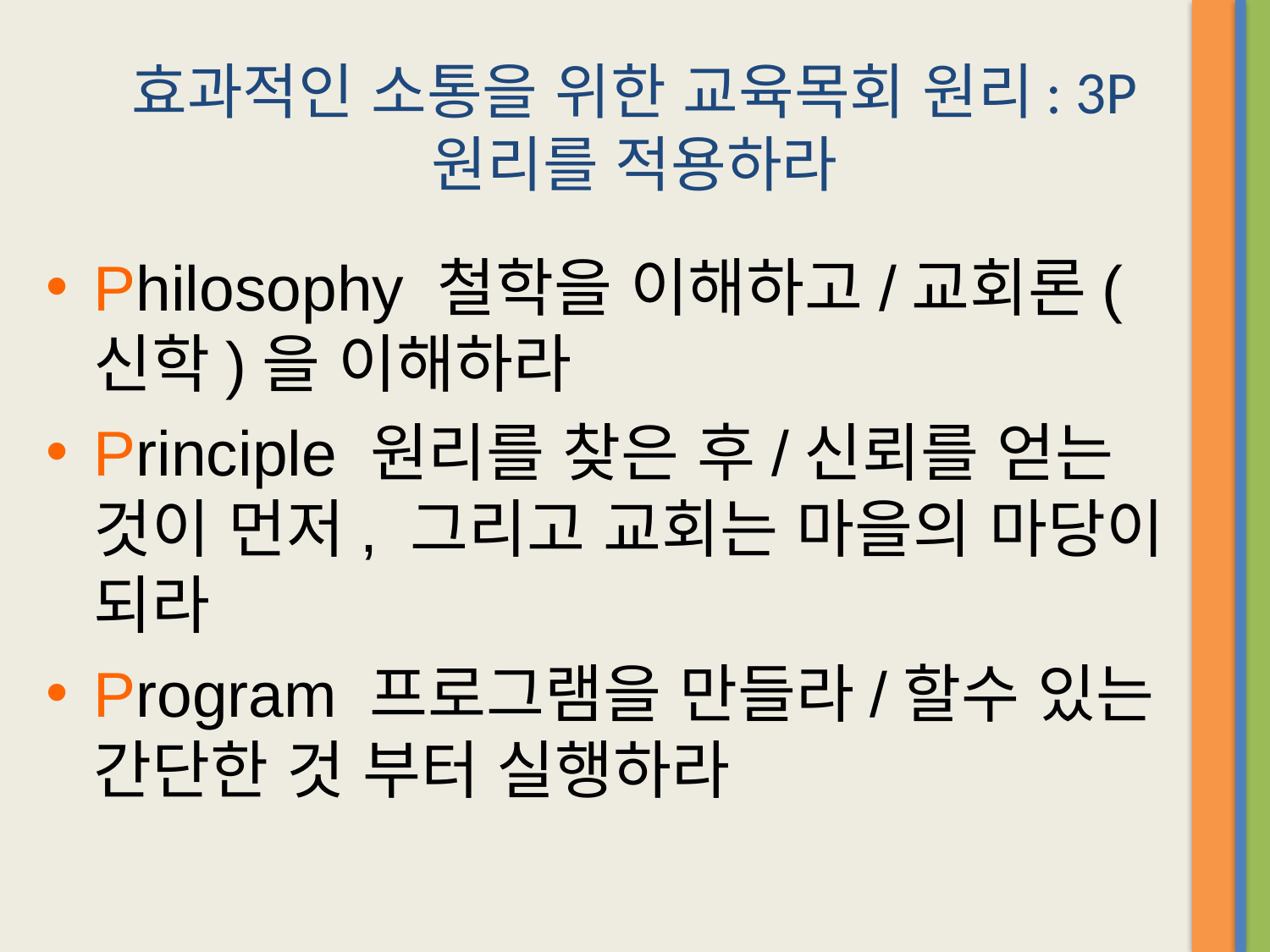

# 효과적인 소통을 위한 교육목회 원리: 3P 원리를 적용하라
Philosophy 철학을 이해하고/교회론(신학)을 이해하라
Principle 원리를 찾은 후/신뢰를 얻는 것이 먼저, 그리고 교회는 마을의 마당이 되라
Program 프로그램을 만들라/할수 있는 간단한 것 부터 실행하라